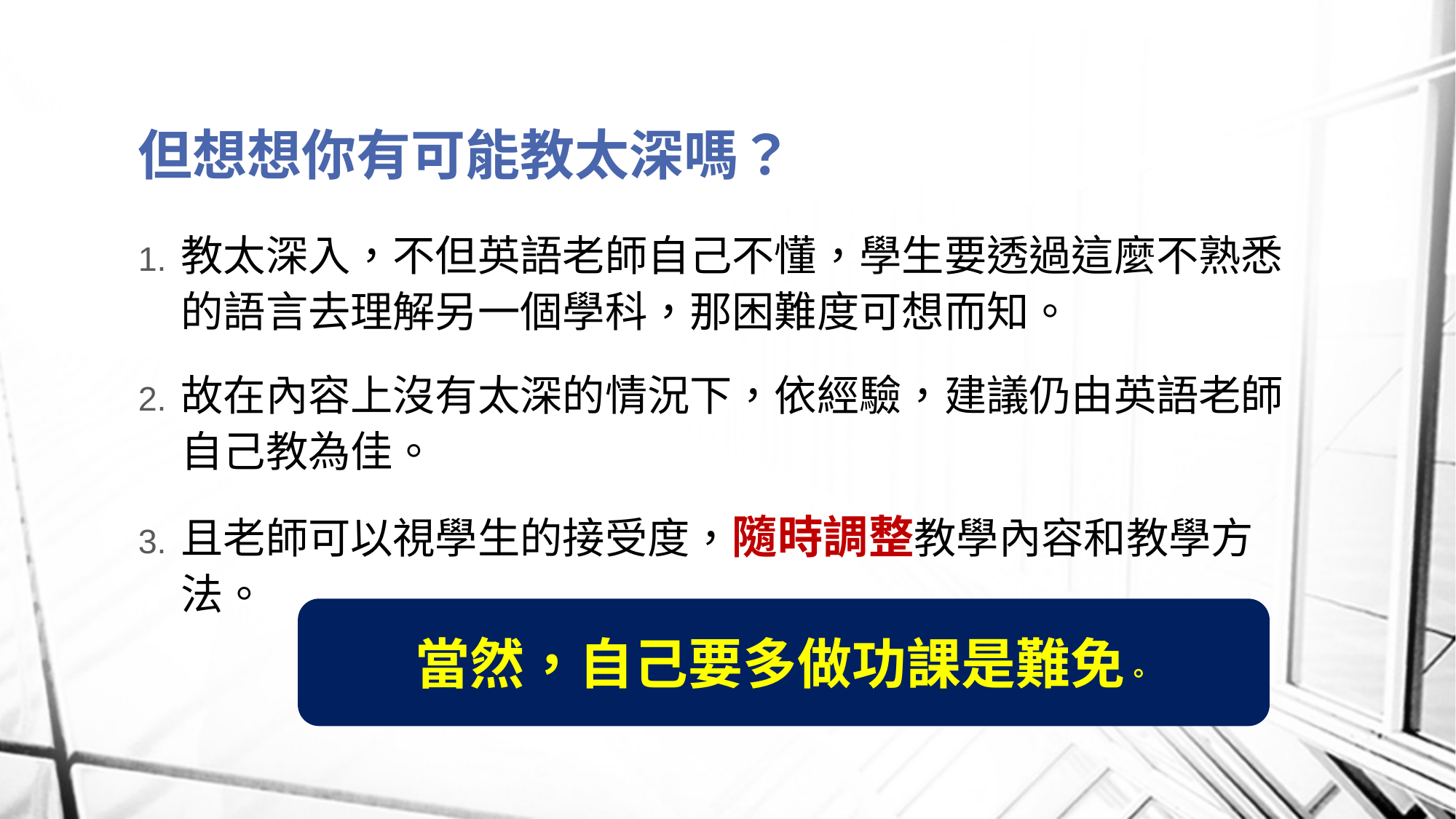

# 但想想你有可能教太深嗎？
教太深入，不但英語老師自己不懂，學生要透過這麼不熟悉的語言去理解另一個學科，那困難度可想而知。
故在內容上沒有太深的情況下，依經驗，建議仍由英語老師自己教為佳。
且老師可以視學生的接受度，隨時調整教學內容和教學方法。

當然，自己要多做功課是難免。